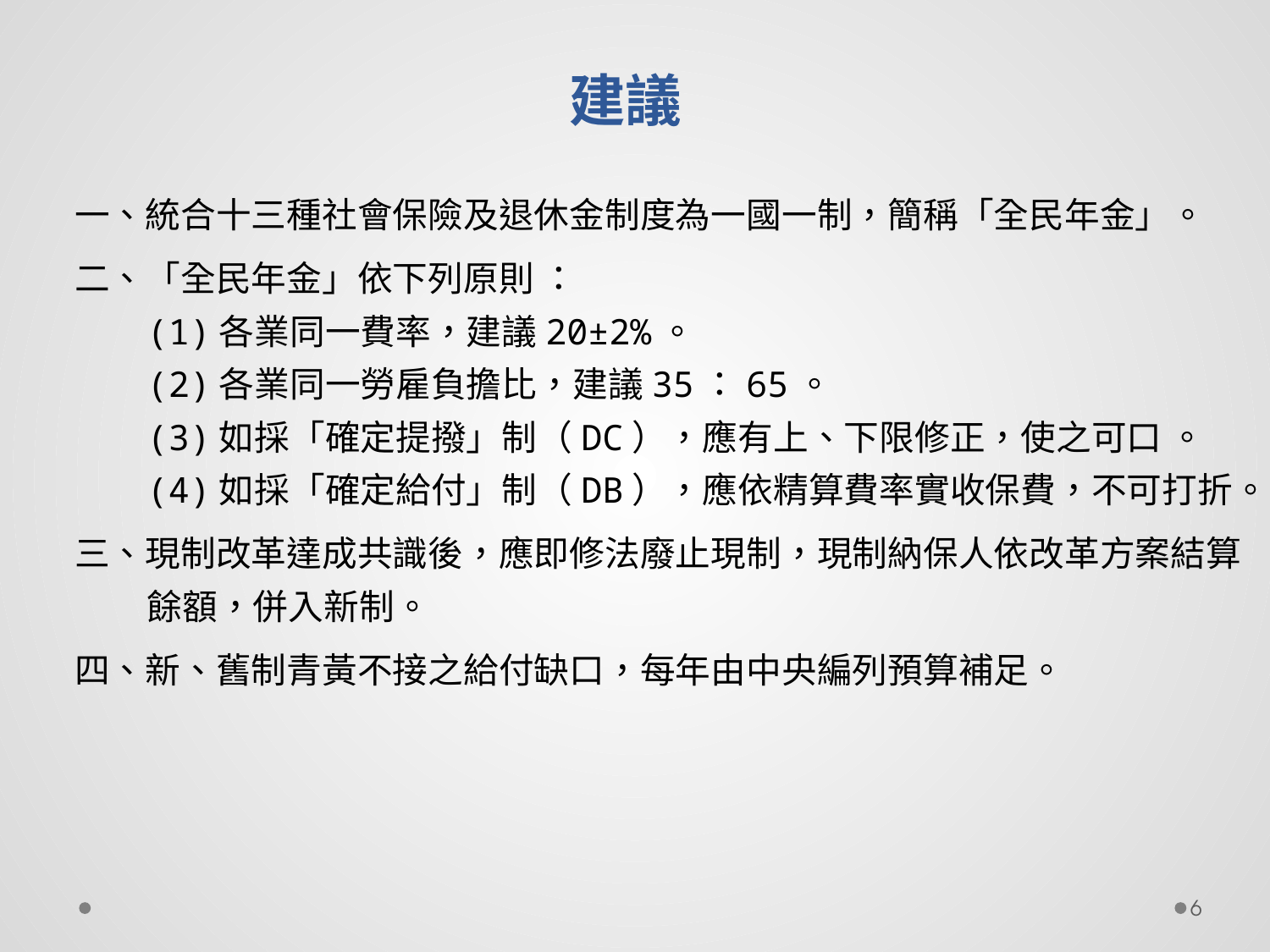

# 建議
一、統合十三種社會保險及退休金制度為一國一制，簡稱「全民年金」。
二、「全民年金」依下列原則 ：
(1)各業同一費率，建議20±2%。
(2)各業同一勞雇負擔比，建議35：65。
(3)如採「確定提撥」制（DC），應有上、下限修正，使之可口 。
(4)如採「確定給付」制（DB），應依精算費率實收保費，不可打折。
三、現制改革達成共識後，應即修法廢止現制，現制納保人依改革方案結算餘額，併入新制。
四、新、舊制青黃不接之給付缺口，每年由中央編列預算補足。
6